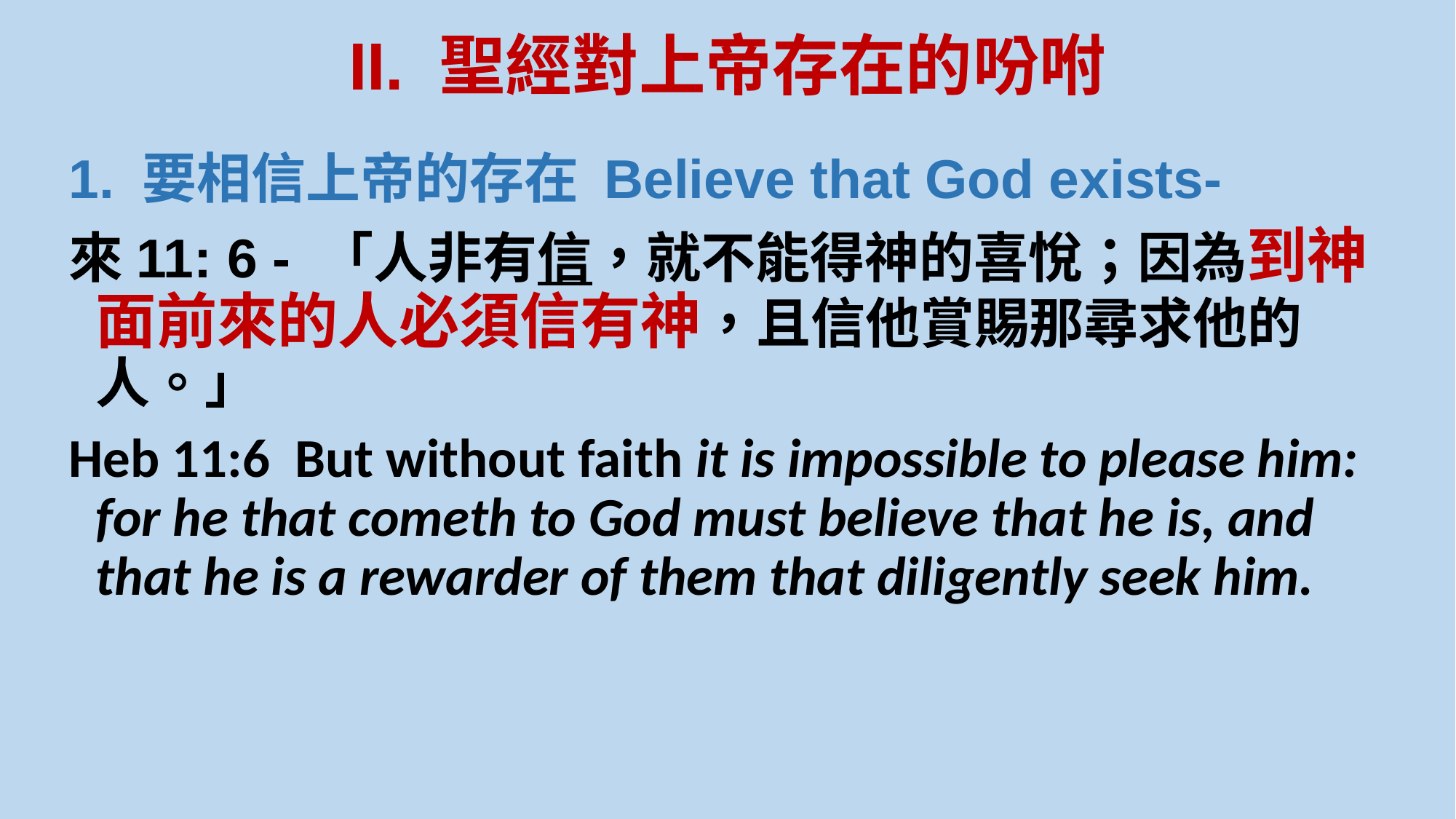

# II. 聖經對上帝存在的吩咐
1. 要相信上帝的存在 Believe that God exists-
來11: 6 - 「人非有信，就不能得神的喜悅；因為到神面前來的人必須信有神，且信他賞賜那尋求他的人。」
Heb 11:6  But without faith it is impossible to please him: for he that cometh to God must believe that he is, and that he is a rewarder of them that diligently seek him.